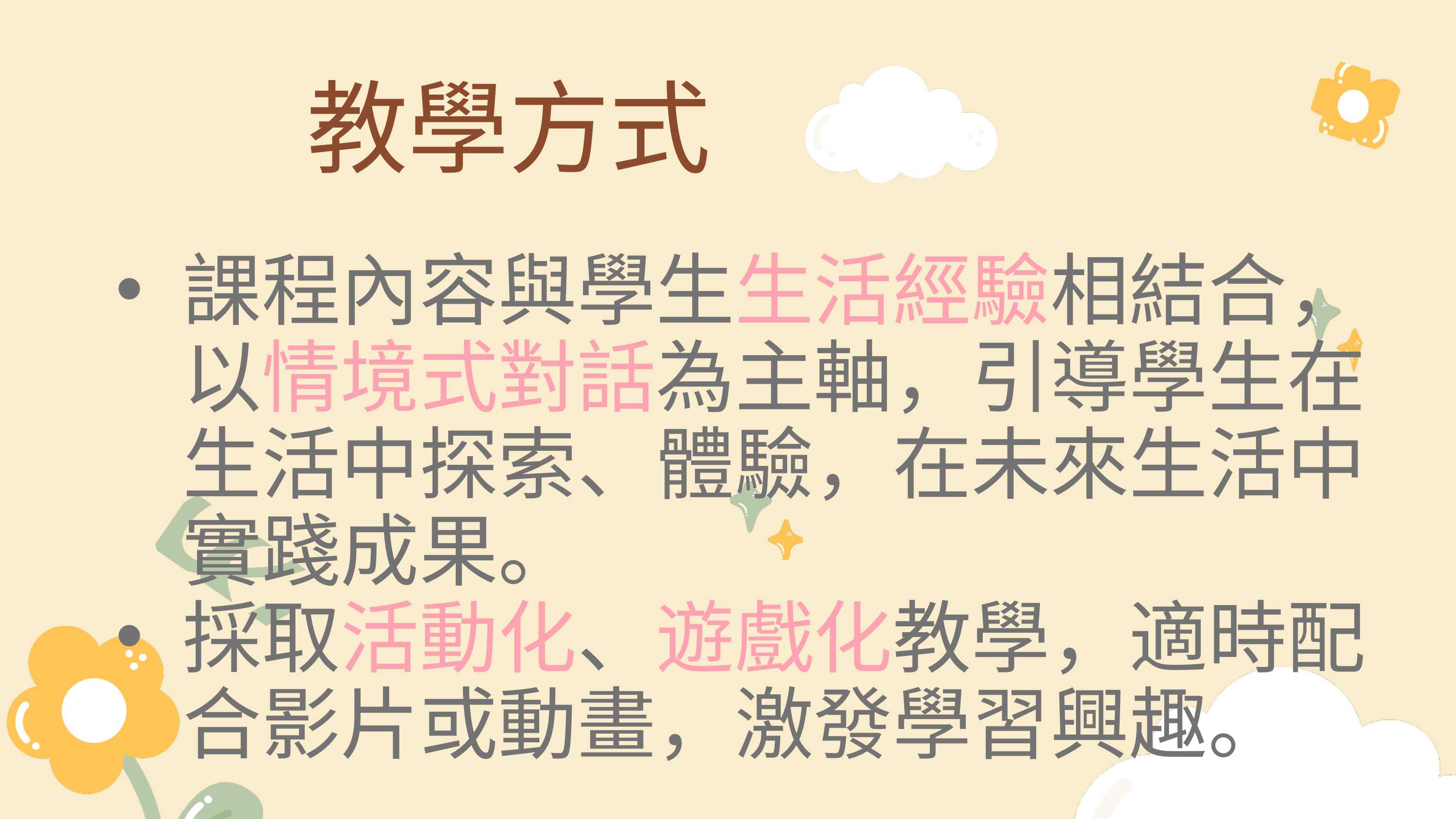

教學方式
課程內容與學生生活經驗相結合，以情境式對話為主軸，引導學生在生活中探索、體驗，在未來生活中實踐成果。
採取活動化、遊戲化教學，適時配合影片或動畫，激發學習興趣。